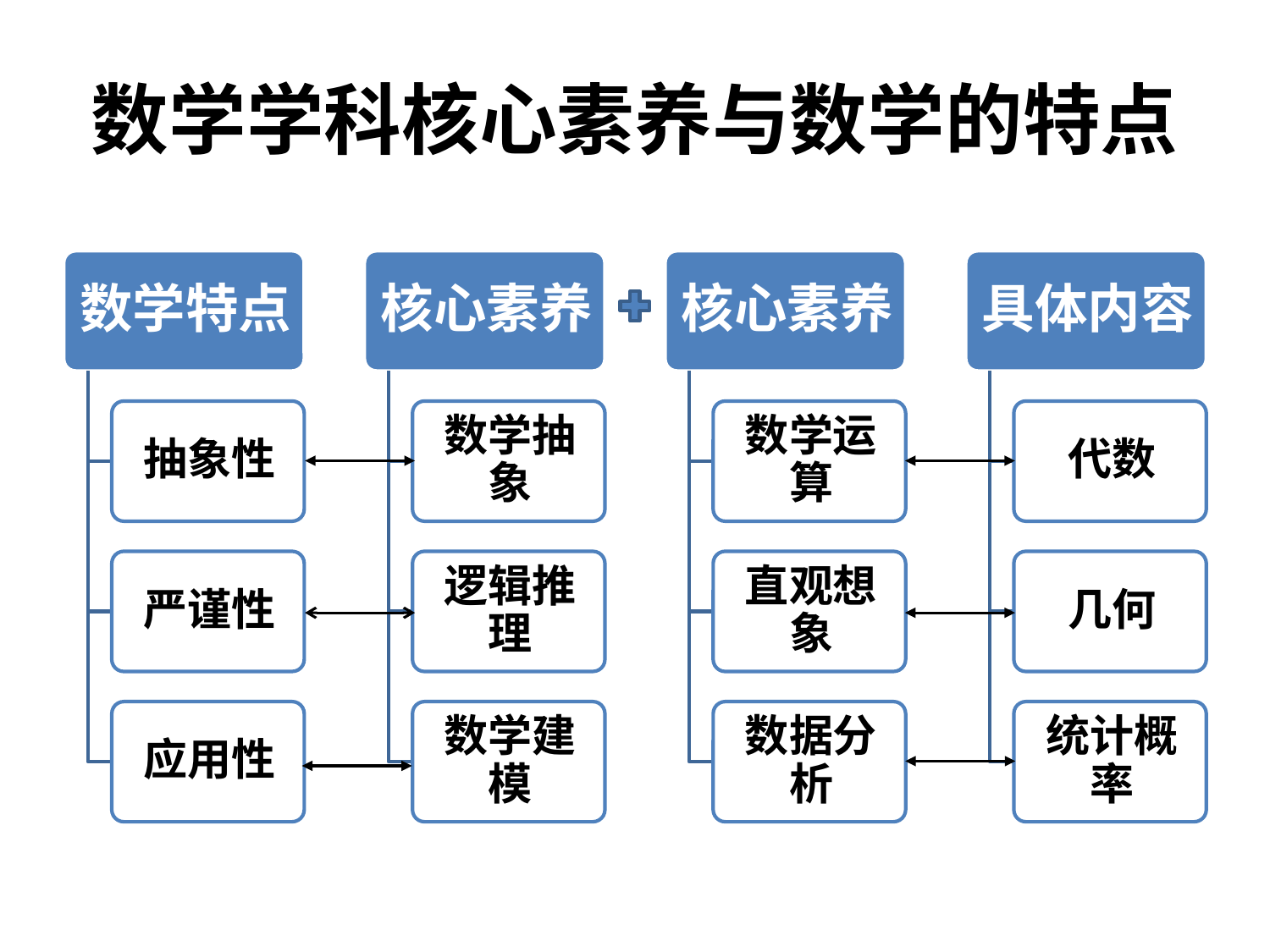

# 数学学科核心素养与数学的特点
数学特点
抽象性
严谨性
应用性
核心素养
数学抽象
逻辑推理
数学建模
核心素养
数学运算
直观想象
数据分析
具体内容
代数
几何
统计概率